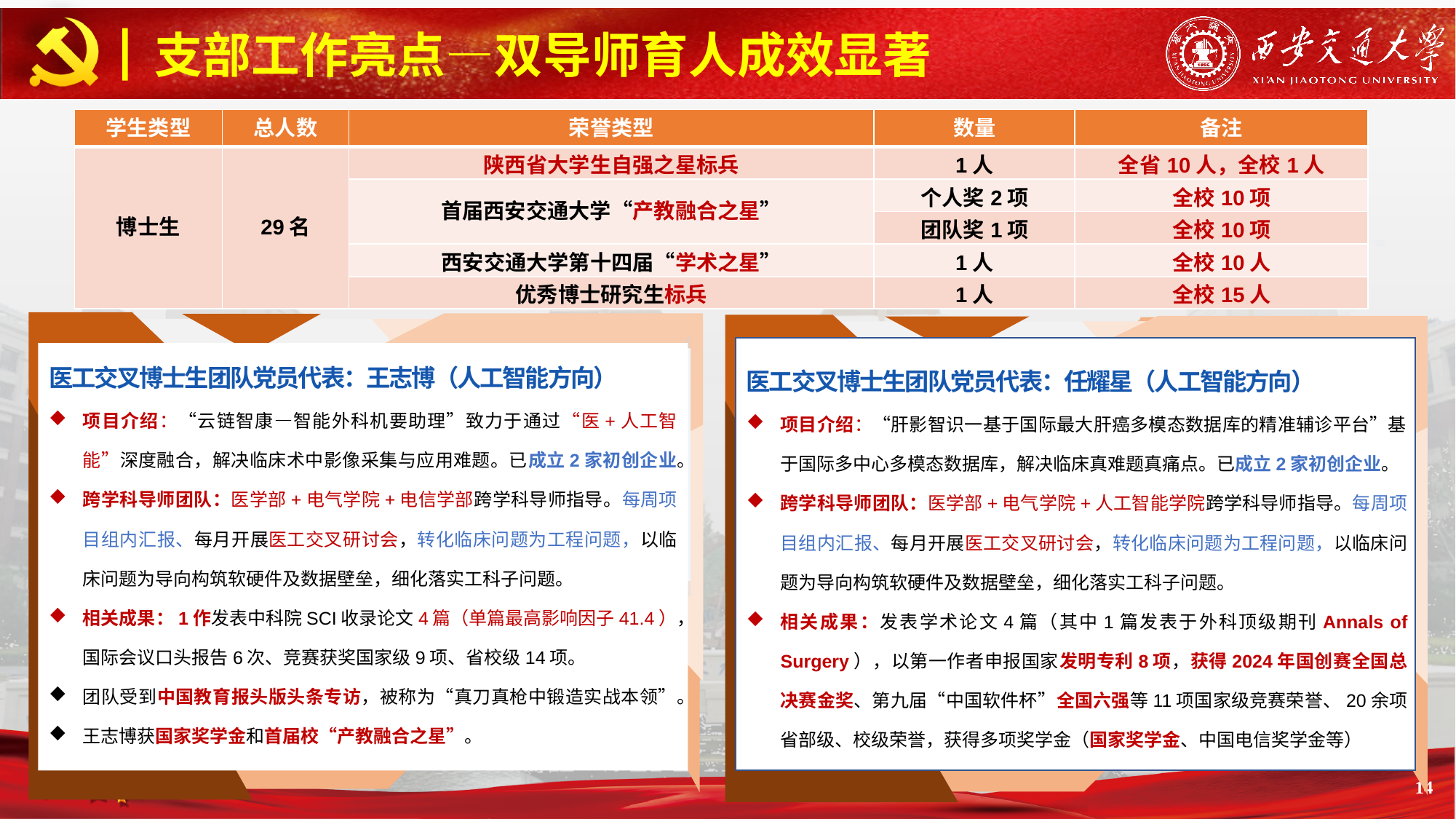

支部工作亮点—双导师育人成效显著

| 学生类型 | 总人数 | 荣誉类型 | 数量 | 备注 |
| --- | --- | --- | --- | --- |
| 博士生 | 29名 | 陕西省大学生自强之星标兵 | 1人 | 全省10人，全校1人 |
|  |  | 首届西安交通大学“产教融合之星” | 个人奖2项 | 全校10项 |
|  |  |  | 团队奖1项 | 全校10项 |
|  |  | 西安交通大学第十四届“学术之星” | 1人 | 全校10人 |
|  |  | 优秀博士研究生标兵 | 1人 | 全校15人 |

医工交叉博士生团队党员代表：王志博（人工智能方向）
项目介绍：“云链智康—智能外科机要助理”致力于通过“医+人工智能”深度融合，解决临床术中影像采集与应用难题。已成立2家初创企业。
跨学科导师团队：医学部+电气学院+电信学部跨学科导师指导。每周项目组内汇报、每月开展医工交叉研讨会，转化临床问题为工程问题，以临床问题为导向构筑软硬件及数据壁垒，细化落实工科子问题。
相关成果：1作发表中科院SCI收录论文4篇（单篇最高影响因子41.4），国际会议口头报告6次、竞赛获奖国家级9项、省校级14项。
团队受到中国教育报头版头条专访，被称为“真刀真枪中锻造实战本领”。
王志博获国家奖学金和首届校“产教融合之星”。

医工交叉博士生团队党员代表：任耀星（人工智能方向）
项目介绍：“肝影智识一基于国际最大肝癌多模态数据库的精准辅诊平台”基于国际多中心多模态数据库，解决临床真难题真痛点。已成立2家初创企业。
跨学科导师团队：医学部+电气学院+人工智能学院跨学科导师指导。每周项目组内汇报、每月开展医工交叉研讨会，转化临床问题为工程问题，以临床问题为导向构筑软硬件及数据壁垒，细化落实工科子问题。
相关成果：发表学术论文4篇（其中1篇发表于外科顶级期刊Annals of Surgery），以第一作者申报国家发明专利8项，获得2024年国创赛全国总决赛金奖、第九届“中国软件杯”全国六强等11项国家级竞赛荣誉、20余项省部级、校级荣誉，获得多项奖学金（国家奖学金、中国电信奖学金等）
14